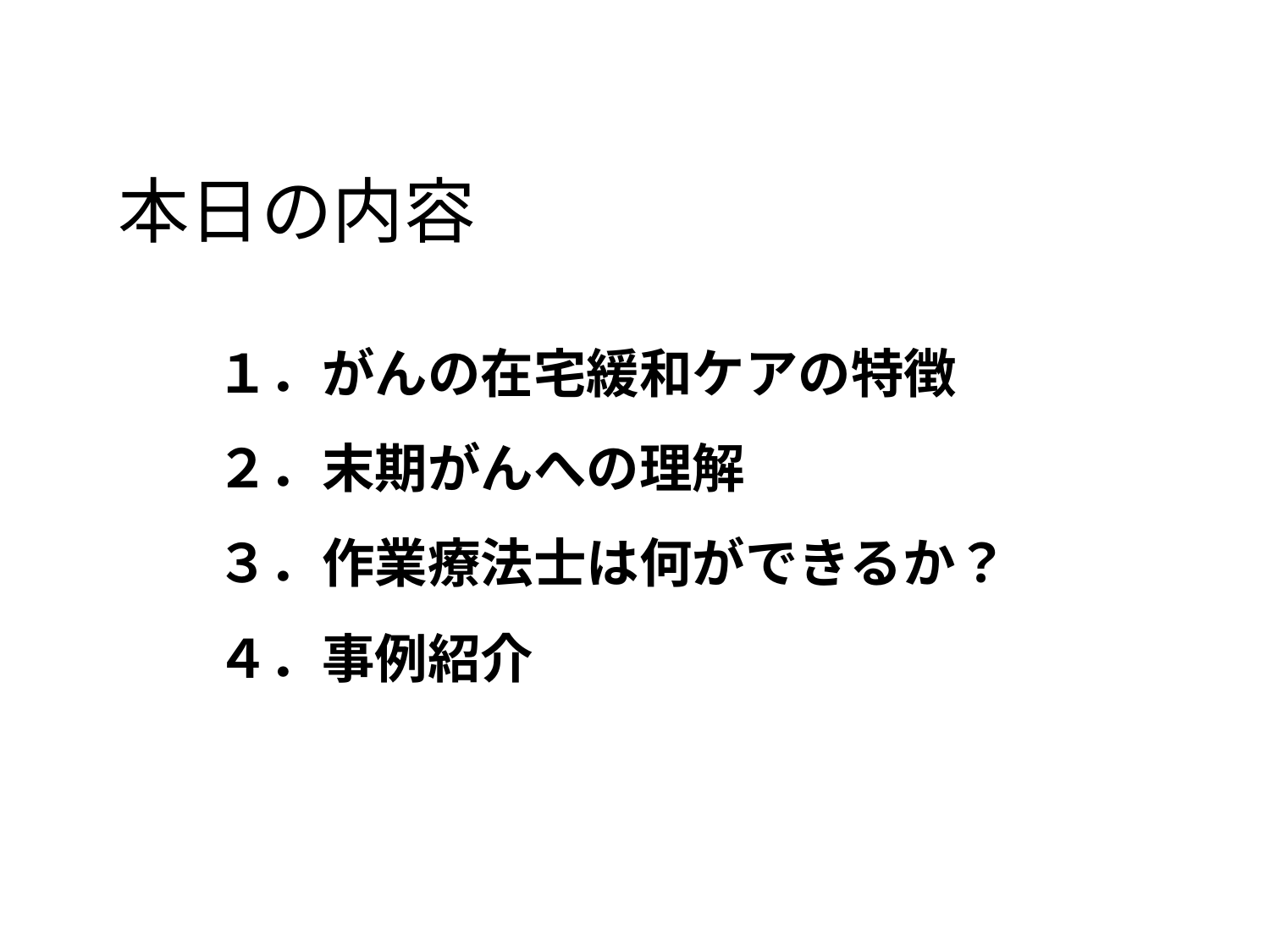

# 本日の内容
１．がんの在宅緩和ケアの特徴
２．末期がんへの理解
３．作業療法士は何ができるか？
４．事例紹介